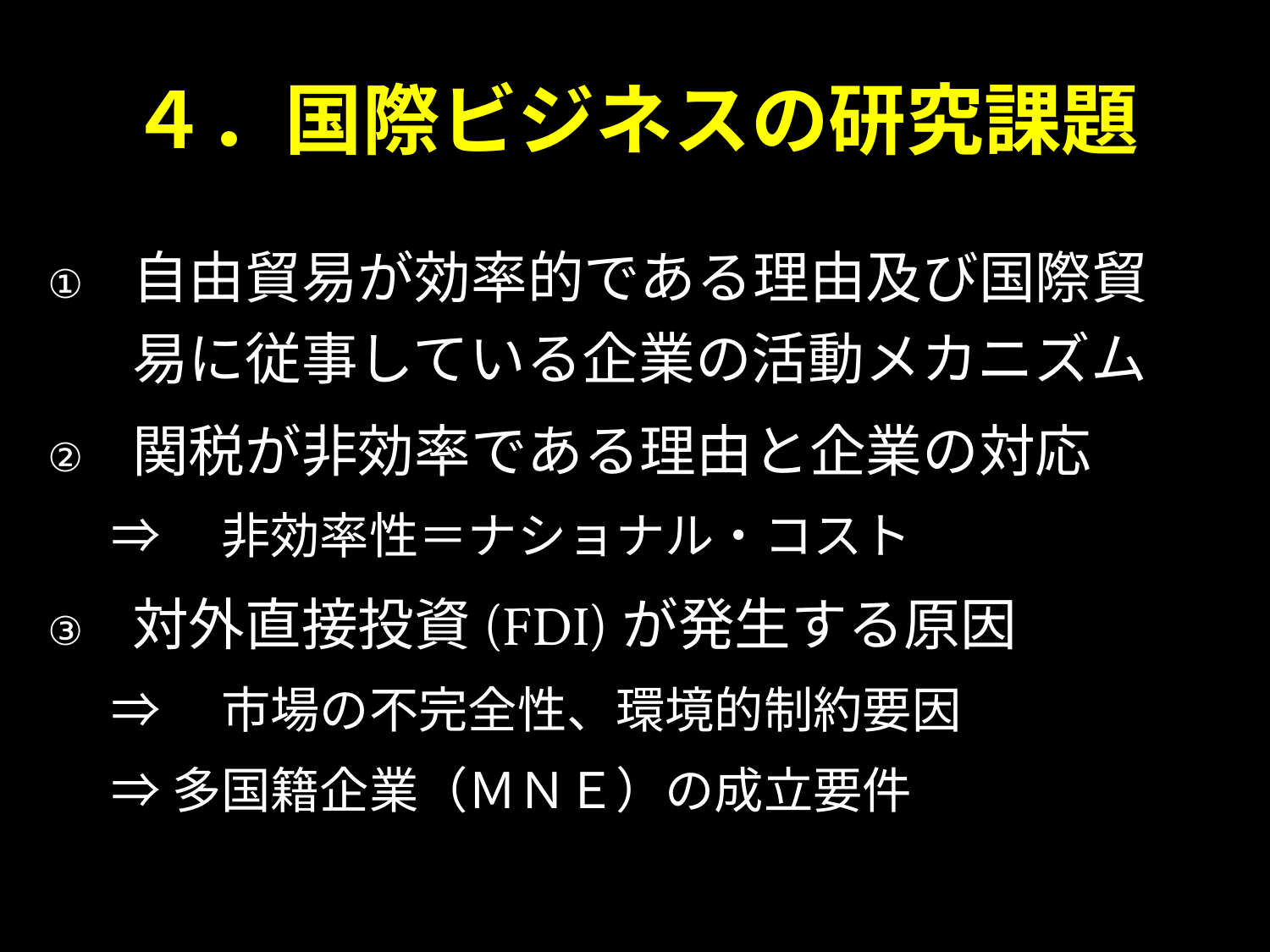

# ４．国際ビジネスの研究課題
自由貿易が効率的である理由及び国際貿易に従事している企業の活動メカニズム
関税が非効率である理由と企業の対応
⇒　非効率性＝ナショナル・コスト
対外直接投資(FDI)が発生する原因
⇒　市場の不完全性、環境的制約要因
⇒多国籍企業（ＭＮＥ）の成立要件